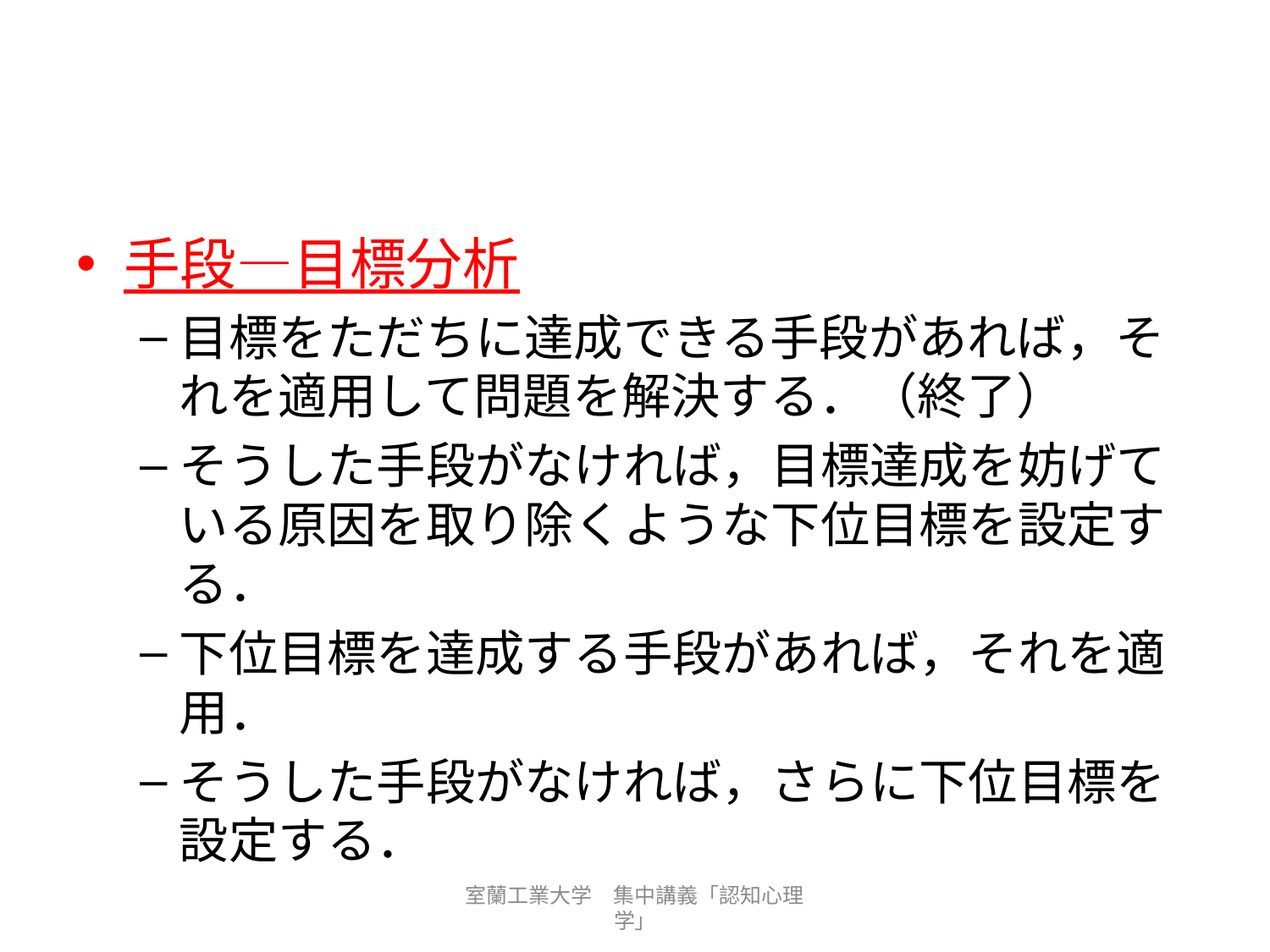

#
手段―目標分析
目標をただちに達成できる手段があれば，それを適用して問題を解決する．（終了）
そうした手段がなければ，目標達成を妨げている原因を取り除くような下位目標を設定する．
下位目標を達成する手段があれば，それを適用．
そうした手段がなければ，さらに下位目標を設定する．
室蘭工業大学　集中講義「認知心理学」